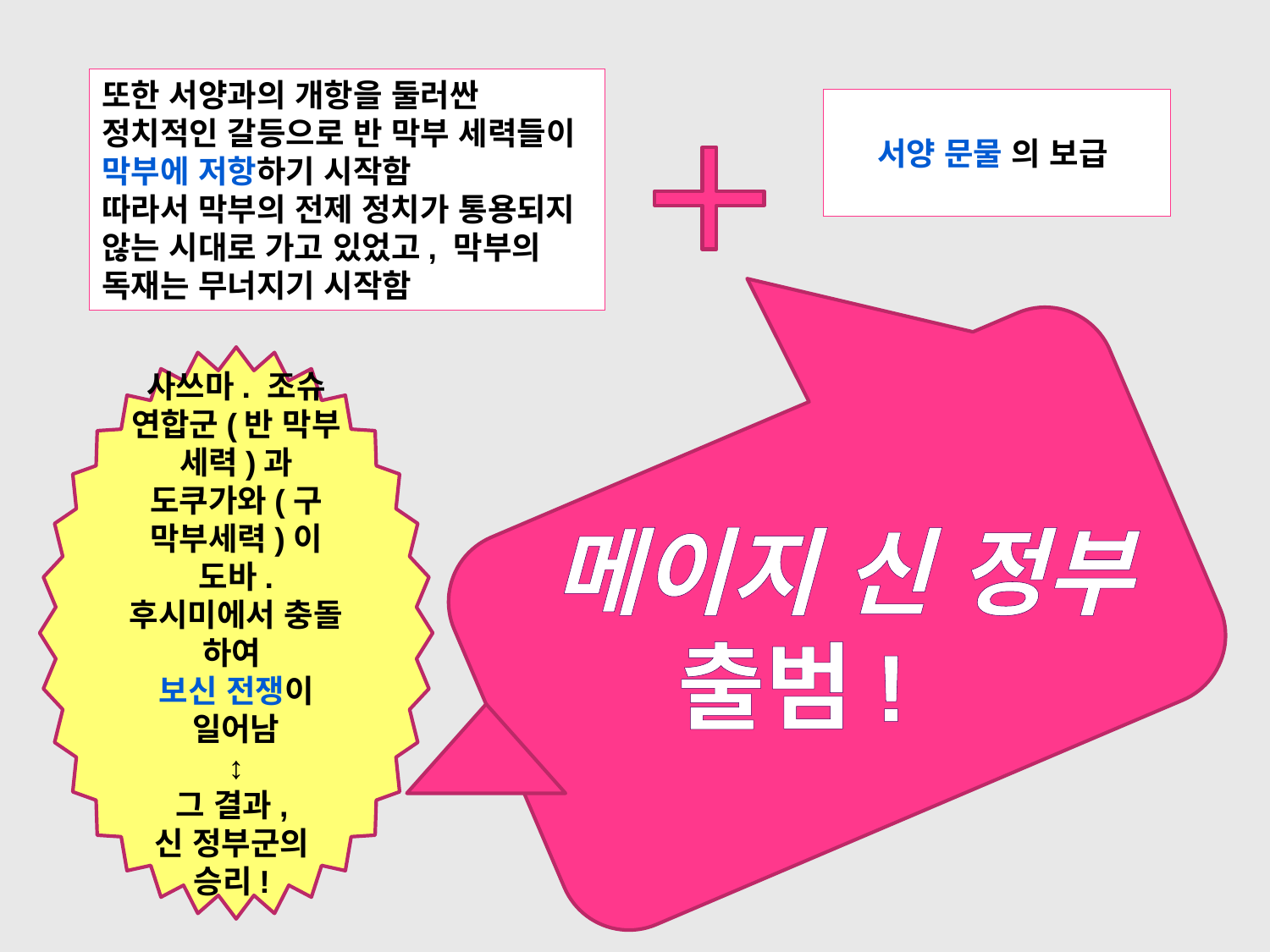

또한 서양과의 개항을 둘러싼 정치적인 갈등으로 반 막부 세력들이 막부에 저항하기 시작함
따라서 막부의 전제 정치가 통용되지 않는 시대로 가고 있었고, 막부의 독재는 무너지기 시작함

서양 문물 의 보급

사쓰마. 조슈 연합군(반 막부 세력)과 도쿠가와(구 막부세력)이 도바. 후시미에서 충돌 하여
보신 전쟁이 일어남
↕
그 결과,
신 정부군의
승리!

  메이지 신 정부
출범!